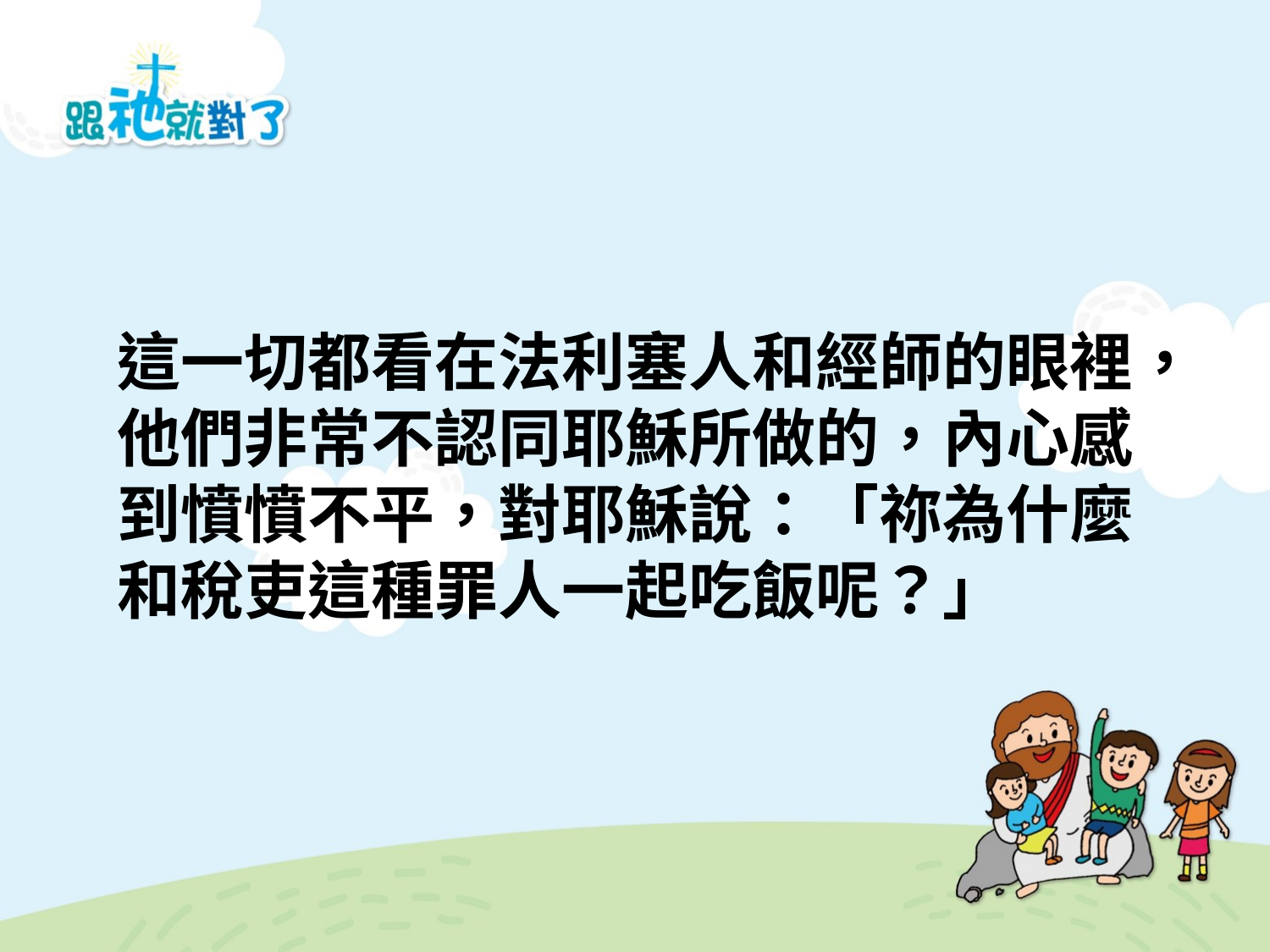

這一切都看在法利塞人和經師的眼裡，他們非常不認同耶穌所做的，內心感到憤憤不平，對耶穌說：「祢為什麼和稅吏這種罪人一起吃飯呢？」